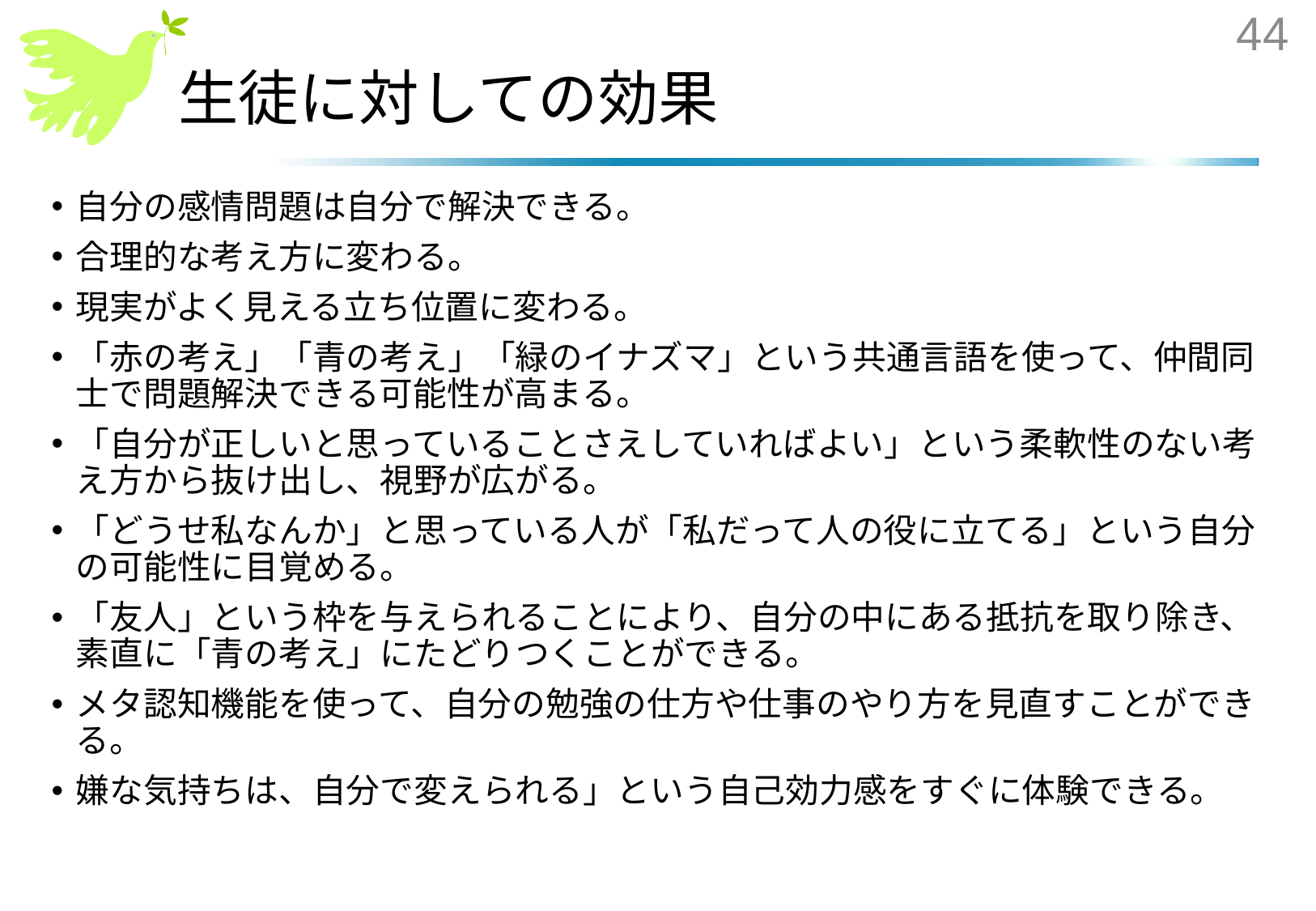

44
# 生徒に対しての効果
自分の感情問題は自分で解決できる。
合理的な考え方に変わる。
現実がよく見える立ち位置に変わる。
「赤の考え」「青の考え」「緑のイナズマ」という共通言語を使って、仲間同士で問題解決できる可能性が高まる。
「自分が正しいと思っていることさえしていればよい」という柔軟性のない考え方から抜け出し、視野が広がる。
「どうせ私なんか」と思っている人が「私だって人の役に立てる」という自分の可能性に目覚める。
「友人」という枠を与えられることにより、自分の中にある抵抗を取り除き、素直に「青の考え」にたどりつくことができる。
メタ認知機能を使って、自分の勉強の仕方や仕事のやり方を見直すことができる。
嫌な気持ちは、自分で変えられる」という自己効力感をすぐに体験できる。